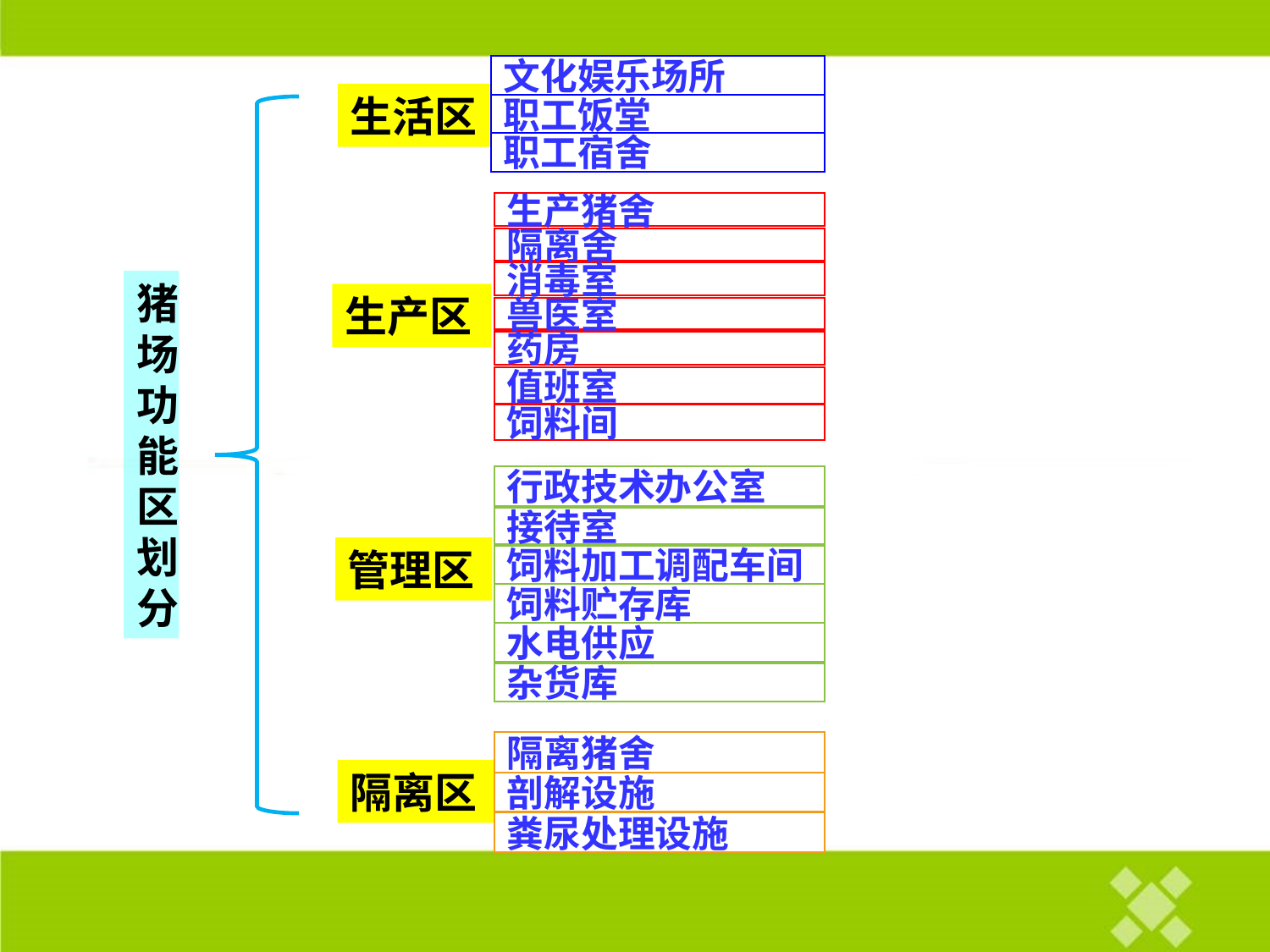

文化娱乐场所
生活区
职工饭堂
职工宿舍

生产猪舍
隔离舍
消毒室
生产区
兽医室
药房
值班室
饲料间
猪场功能区划分
行政技术办公室
接待室
管理区
饲料贮存库
水电供应
杂货库
饲料加工调配车间
隔离猪舍
隔离区
剖解设施
粪尿处理设施